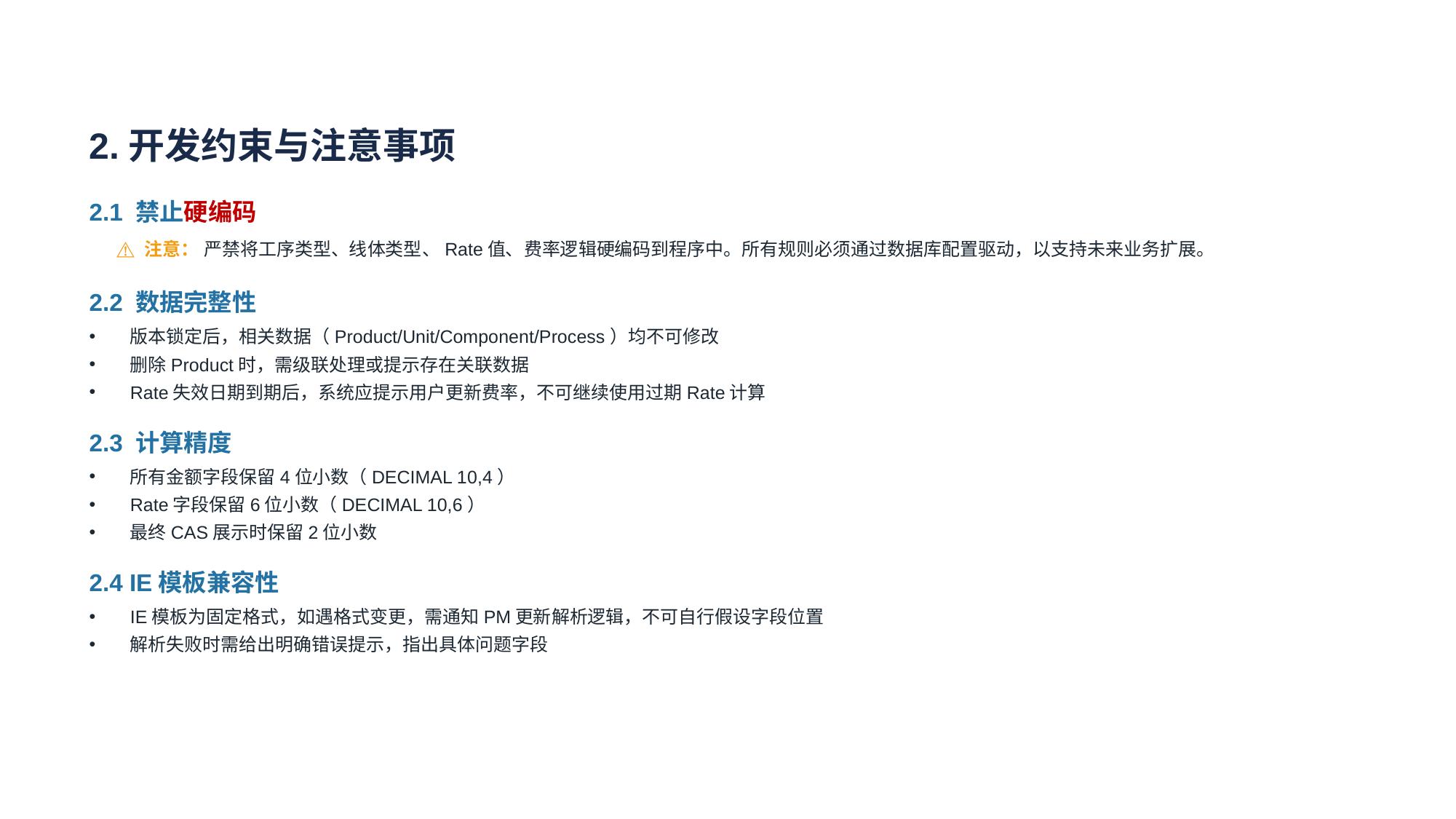

2.开发约束与注意事项
2.1 禁止硬编码
⚠ 注意： 严禁将工序类型、线体类型、Rate值、费率逻辑硬编码到程序中。所有规则必须通过数据库配置驱动，以支持未来业务扩展。
2.2 数据完整性
版本锁定后，相关数据（Product/Unit/Component/Process）均不可修改
删除Product时，需级联处理或提示存在关联数据
Rate失效日期到期后，系统应提示用户更新费率，不可继续使用过期Rate计算
2.3 计算精度
所有金额字段保留4位小数（DECIMAL 10,4）
Rate字段保留6位小数（DECIMAL 10,6）
最终CAS展示时保留2位小数
2.4 IE模板兼容性
IE模板为固定格式，如遇格式变更，需通知PM更新解析逻辑，不可自行假设字段位置
解析失败时需给出明确错误提示，指出具体问题字段